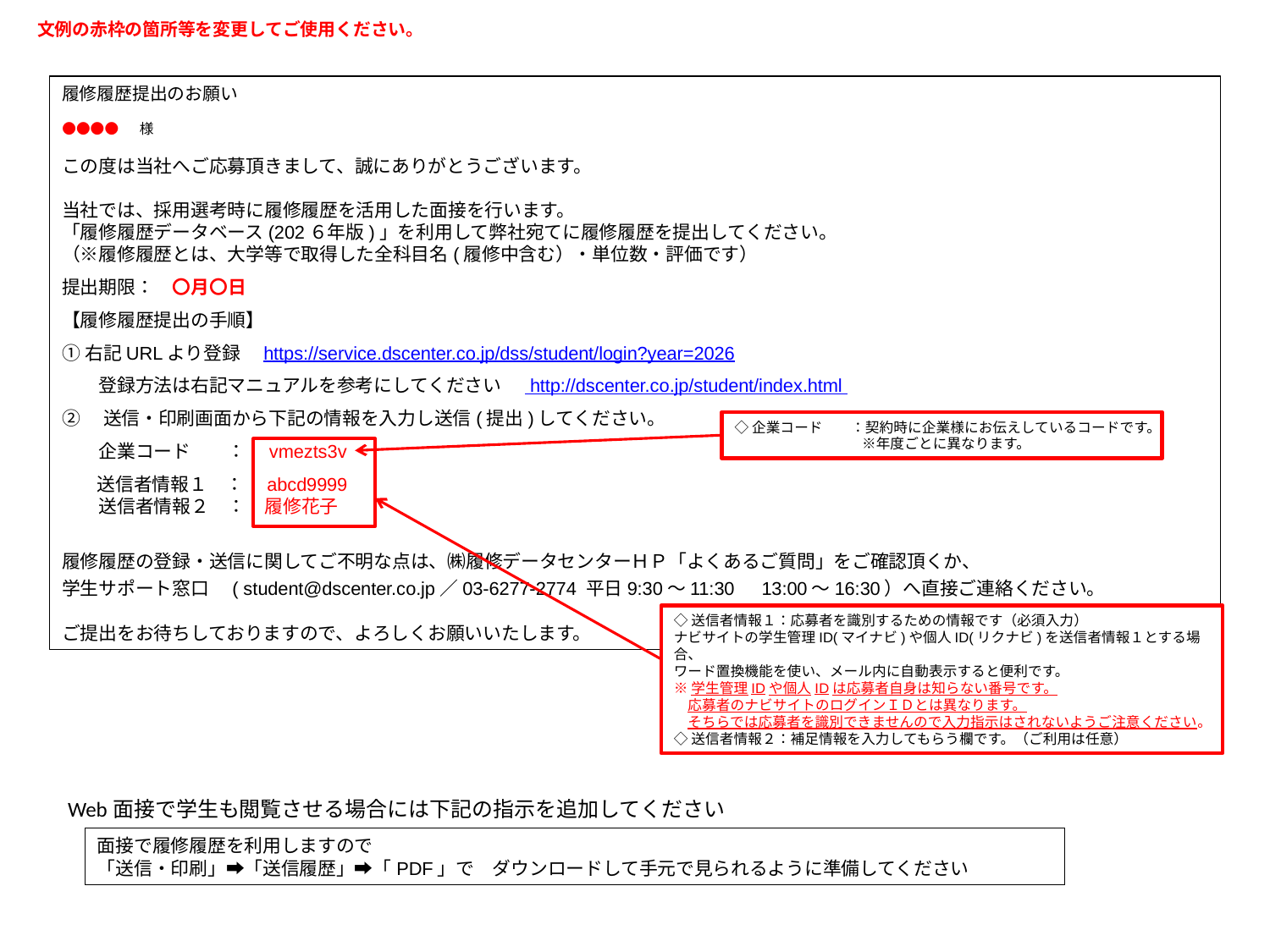

文例の赤枠の箇所等を変更してご使用ください。
履修履歴提出のお願い

●●●● 　様

この度は当社へご応募頂きまして、誠にありがとうございます。

当社では、採用選考時に履修履歴を活用した面接を行います。
「履修履歴データベース(202６年版)」を利用して弊社宛てに履修履歴を提出してください。
（※履修履歴とは、大学等で取得した全科目名(履修中含む）・単位数・評価です）
提出期限：　〇月〇日
【履修履歴提出の手順】
①右記URLより登録　https://service.dscenter.co.jp/dss/student/login?year=2026
　　登録方法は右記マニュアルを参考にしてください　 http://dscenter.co.jp/student/index.html
②　送信・印刷画面から下記の情報を入力し送信(提出)してください。
　　企業コード　　：　vmezts3v
   　送信者情報１　：　abcd9999
　　送信者情報２　：　履修花子
履修履歴の登録・送信に関してご不明な点は、㈱履修データセンターＨＰ「よくあるご質問」をご確認頂くか、
学生サポート窓口　( student@dscenter.co.jp／03-6277-2774 平日9:30～11:30　13:00～16:30）へ直接ご連絡ください。

ご提出をお待ちしておりますので、よろしくお願いいたします。
◇企業コード　　：契約時に企業様にお伝えしているコードです。
　　　　　　　　　※年度ごとに異なります。

◇送信者情報１：応募者を識別するための情報です（必須入力）
ナビサイトの学生管理ID(マイナビ)や個人ID(リクナビ)を送信者情報１とする場合、
ワード置換機能を使い、メール内に自動表示すると便利です。
※学生管理IDや個人IDは応募者自身は知らない番号です。
　応募者のナビサイトのログインＩＤとは異なります。
　そちらでは応募者を識別できませんので入力指示はされないようご注意ください。
◇送信者情報２：補足情報を入力してもらう欄です。（ご利用は任意）
Web面接で学生も閲覧させる場合には下記の指示を追加してください
面接で履修履歴を利用しますので
「送信・印刷」➡「送信履歴」➡「PDF」で　ダウンロードして手元で見られるように準備してください